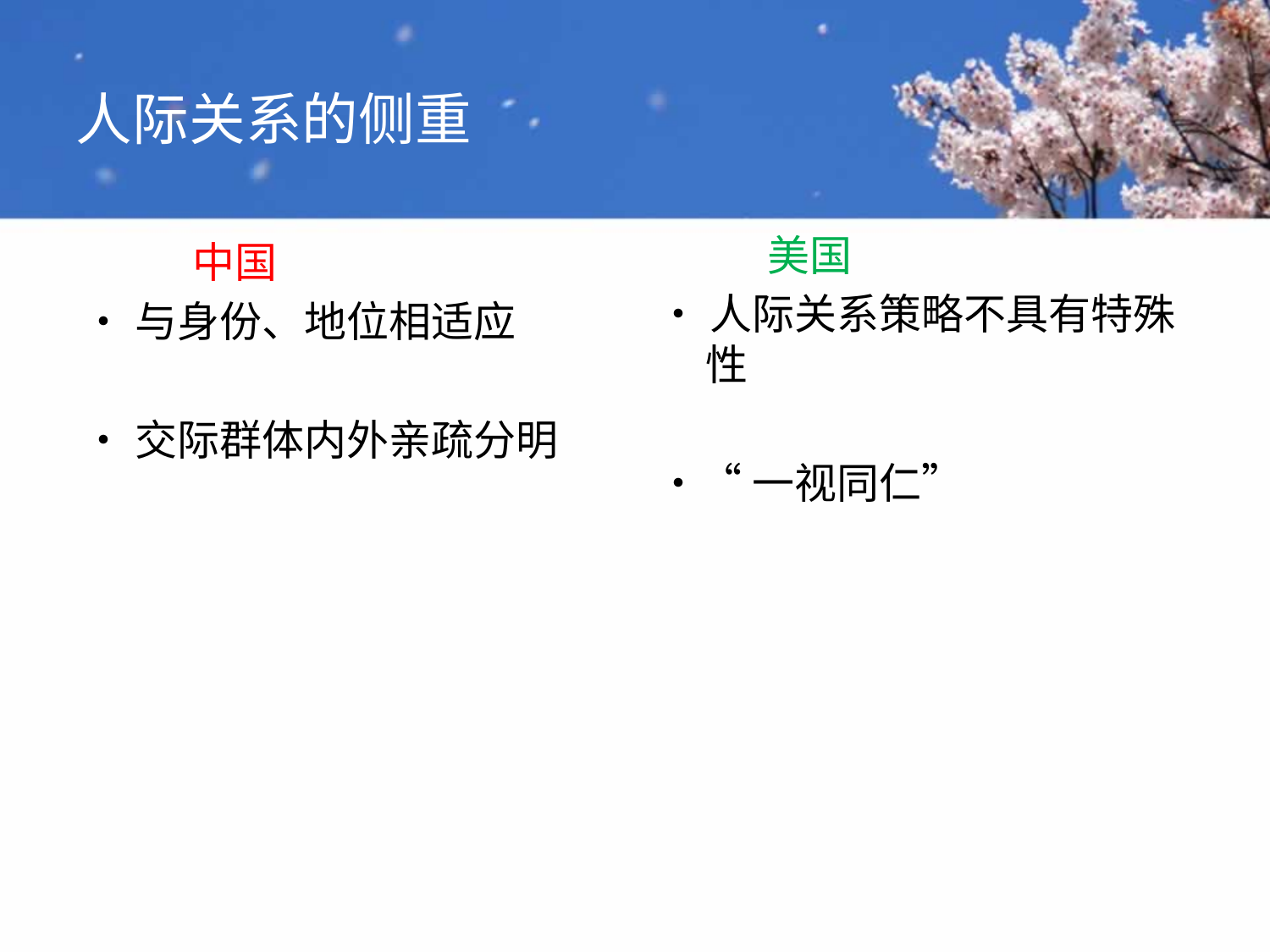

# 人际关系的侧重
             美国
•人际关系策略不具有特殊性

•“一视同仁”

             中国
•与身份、地位相适应

•交际群体内外亲疏分明